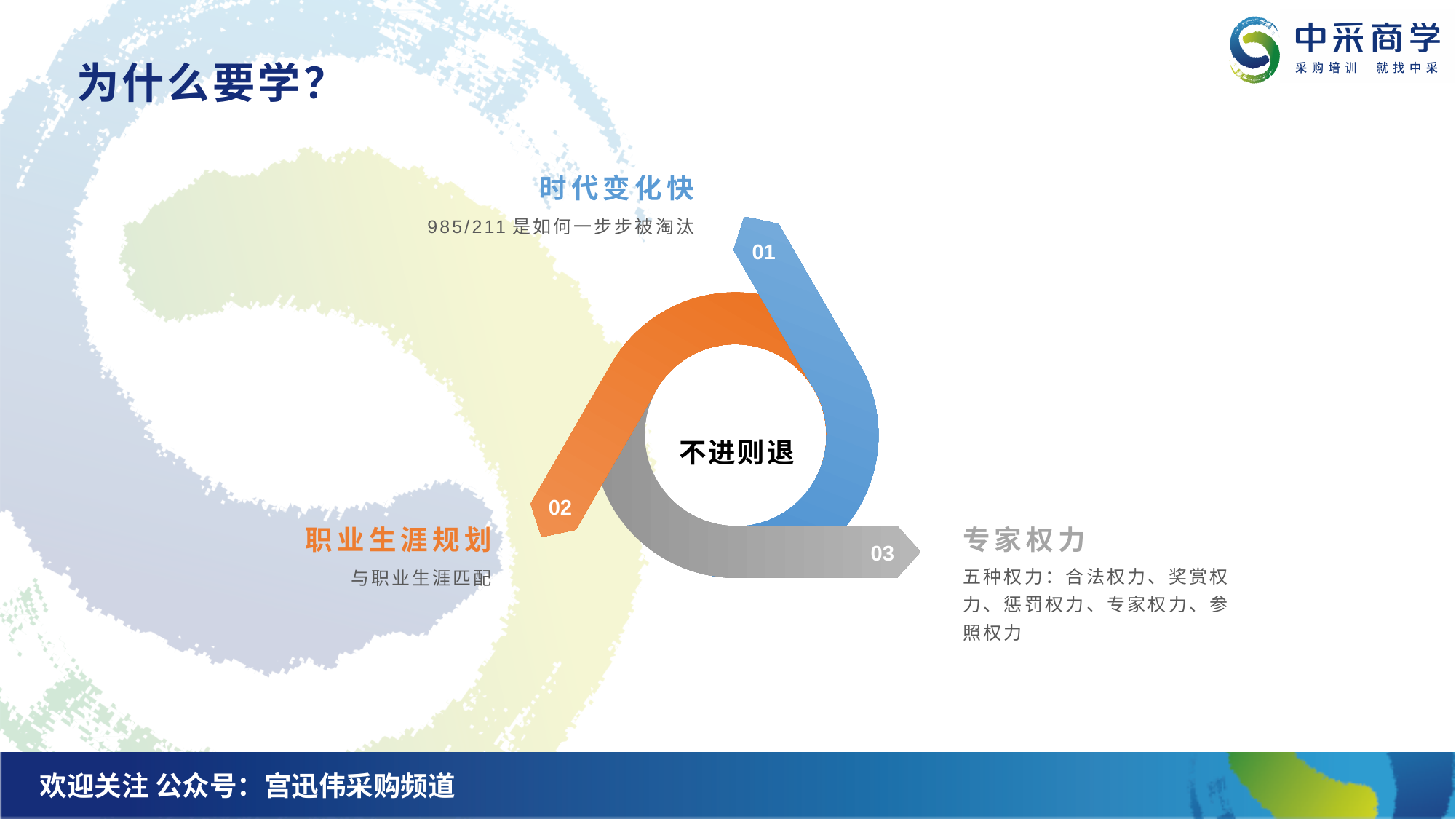

# 为什么要学？
时代变化快
985/211是如何一步步被淘汰
01

不进则退
02
职业生涯规划
专家权力
03
五种权力：合法权力、奖赏权力、惩罚权力、专家权力、参照权力
与职业生涯匹配